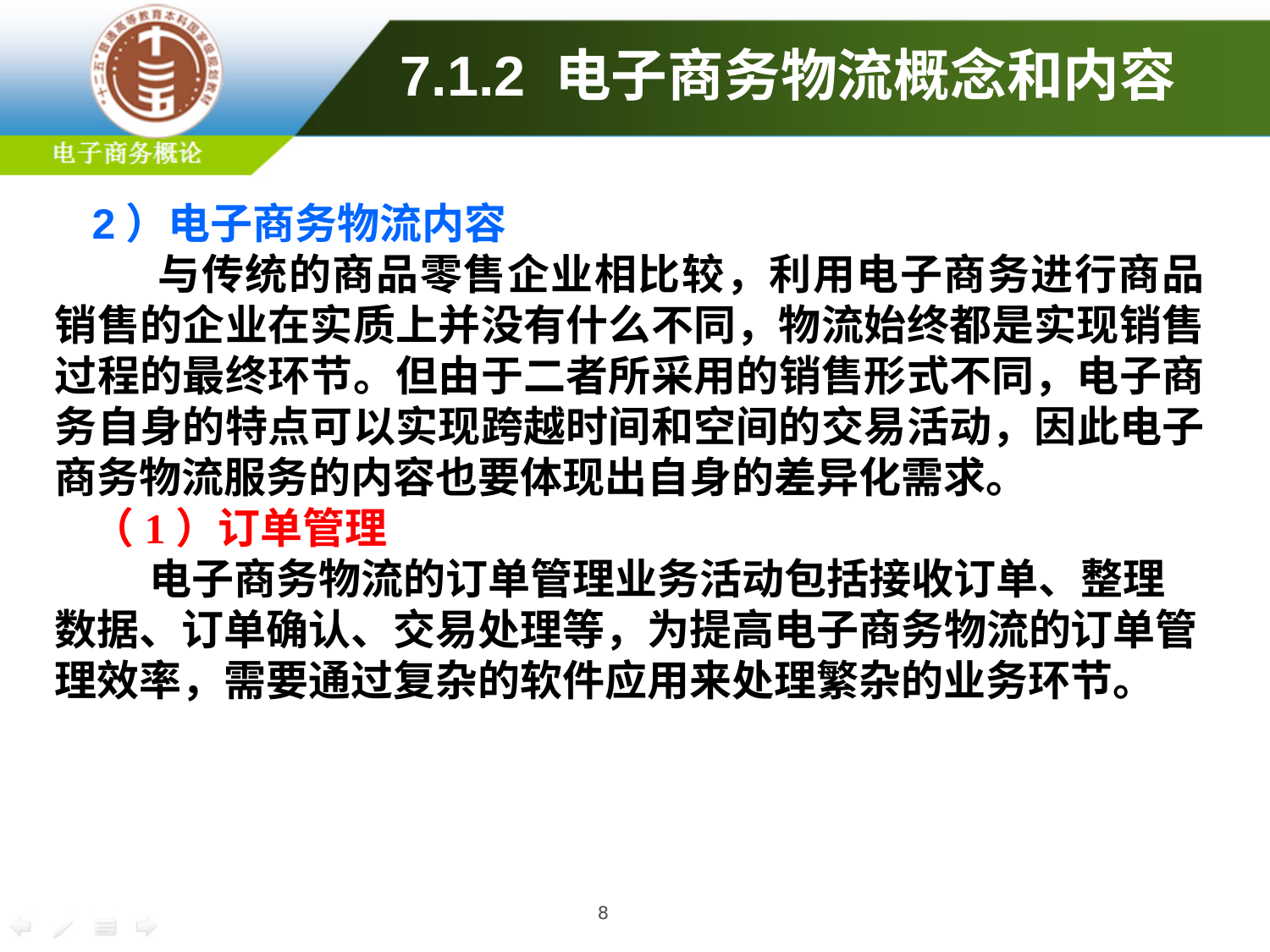

7.1.2 电子商务物流概念和内容
2）电子商务物流内容
     与传统的商品零售企业相比较，利用电子商务进行商品销售的企业在实质上并没有什么不同，物流始终都是实现销售过程的最终环节。但由于二者所采用的销售形式不同，电子商务自身的特点可以实现跨越时间和空间的交易活动，因此电子商务物流服务的内容也要体现出自身的差异化需求。
（1）订单管理
     电子商务物流的订单管理业务活动包括接收订单、整理数据、订单确认、交易处理等，为提高电子商务物流的订单管理效率，需要通过复杂的软件应用来处理繁杂的业务环节。
8